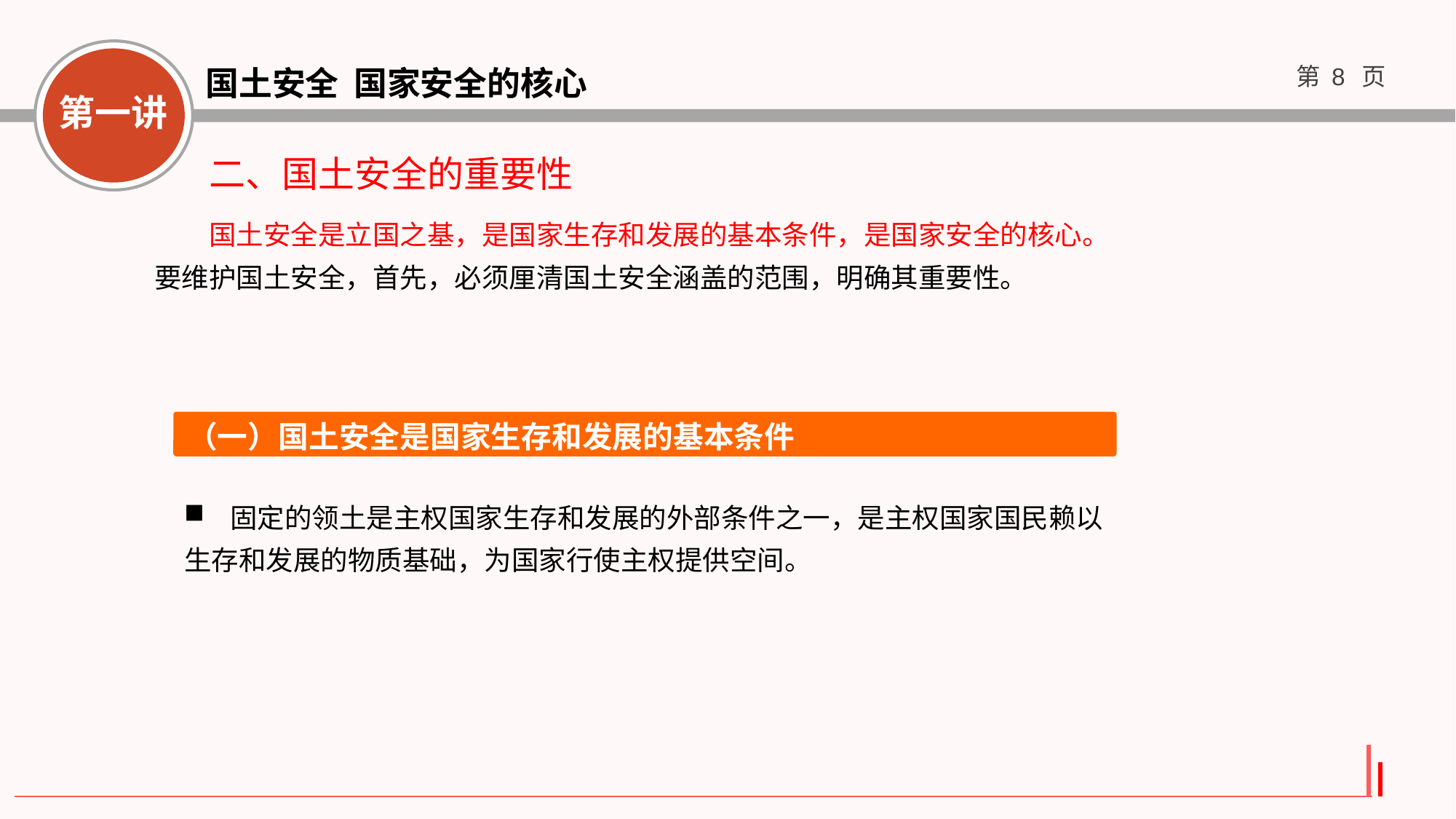

二、国土安全的重要性
国土安全是立国之基，是国家生存和发展的基本条件，是国家安全的核心。要维护国土安全，首先，必须厘清国土安全涵盖的范围，明确其重要性。

（一）国土安全是国家生存和发展的基本条件
   固定的领土是主权国家生存和发展的外部条件之一，是主权国家国民赖以生存和发展的物质基础，为国家行使主权提供空间。